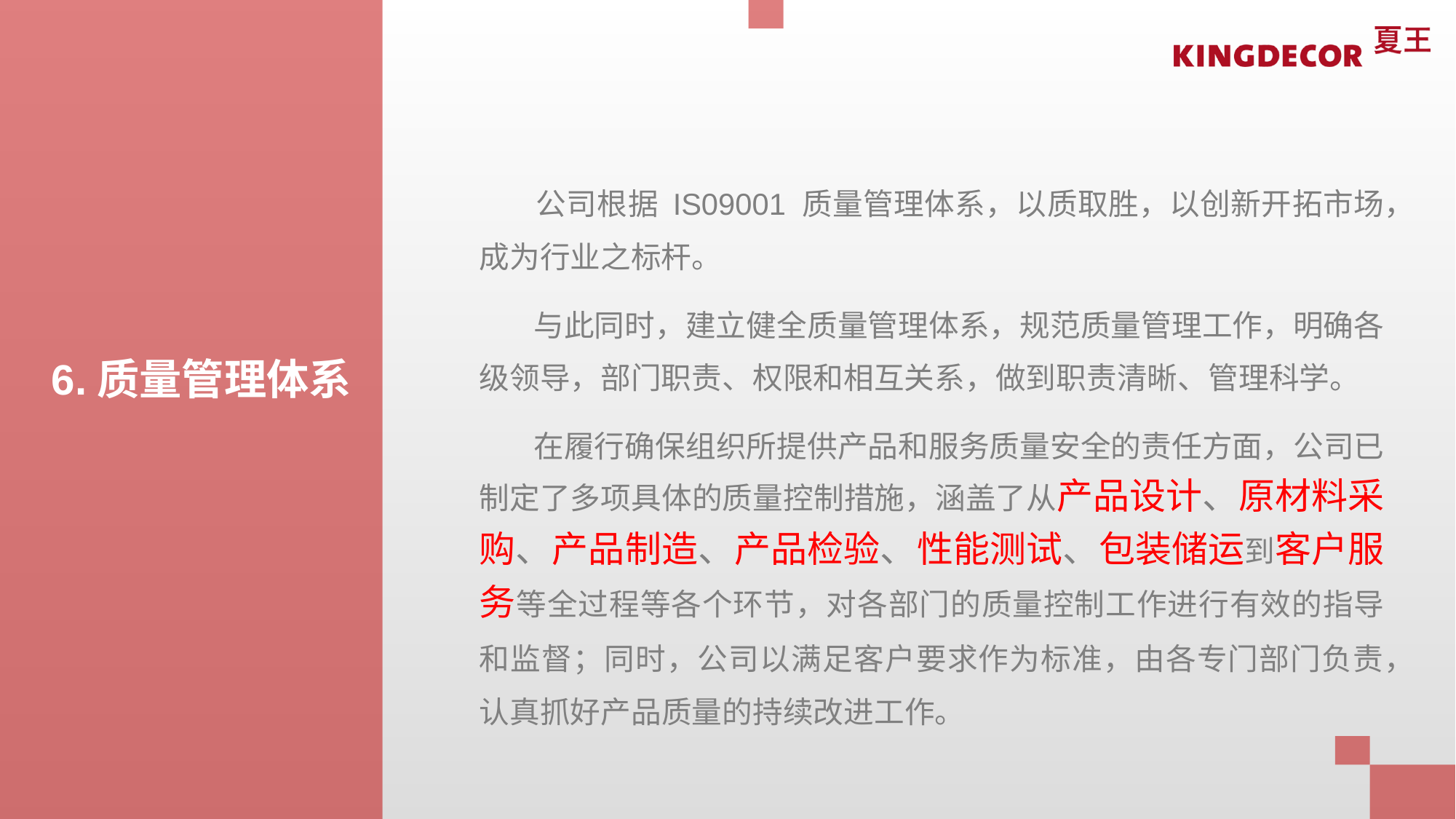

公司根据 IS09001 质量管理体系，以质取胜，以创新开拓市场，成为行业之标杆。
       与此同时，建立健全质量管理体系，规范质量管理工作，明确各级领导，部门职责、权限和相互关系，做到职责清晰、管理科学。
       在履行确保组织所提供产品和服务质量安全的责任方面，公司已制定了多项具体的质量控制措施，涵盖了从产品设计、原材料采购、产品制造、产品检验、性能测试、包装储运到客户服务等全过程等各个环节，对各部门的质量控制工作进行有效的指导和监督；同时，公司以满足客户要求作为标准，由各专门部门负责，认真抓好产品质量的持续改进工作。
6.质量管理体系